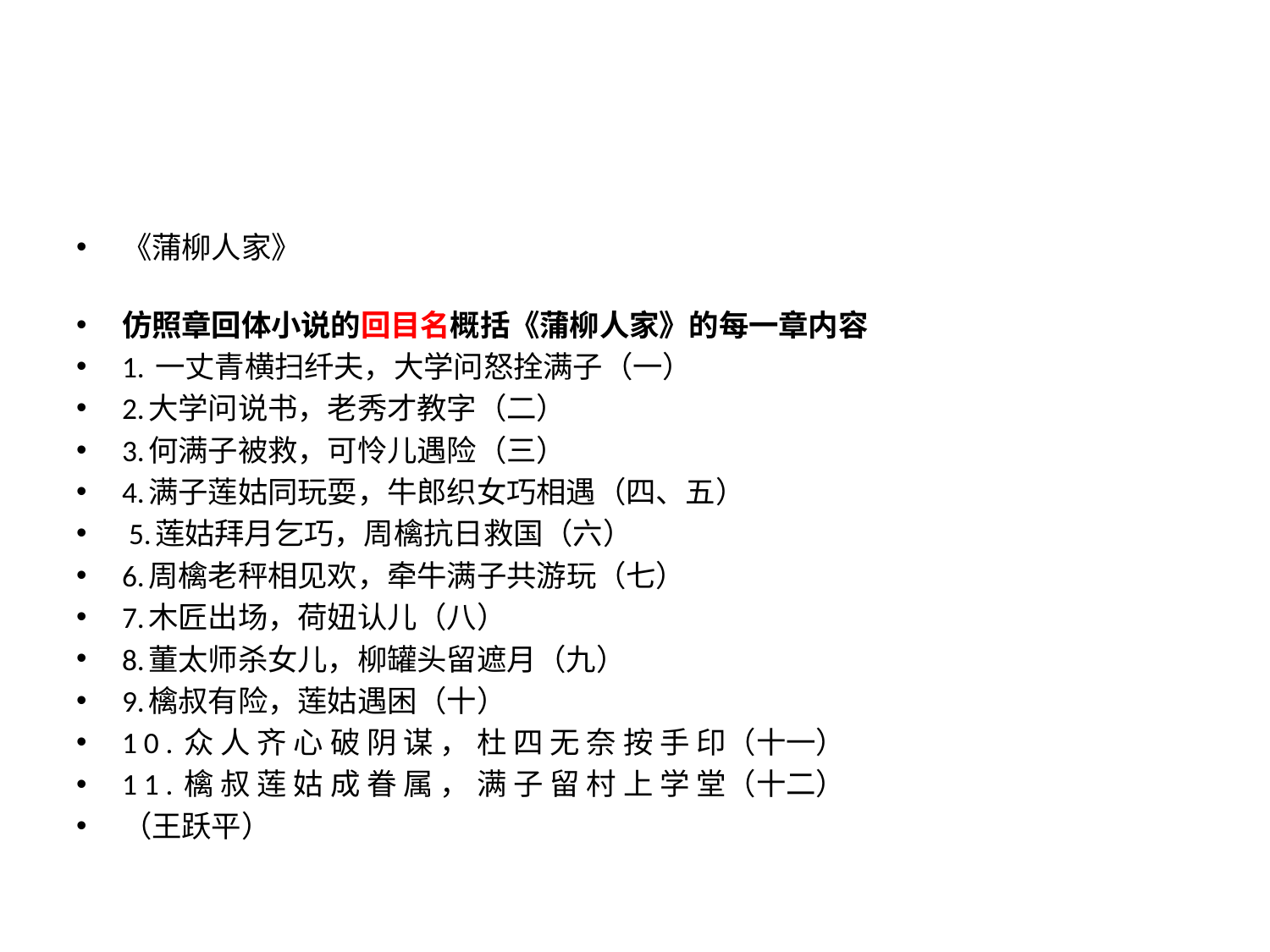

#
《蒲柳人家》
仿照章回体小说的回目名概括《蒲柳人家》的每一章内容
1. 一丈青横扫纤夫，大学问怒拴满子（一）
2.大学问说书，老秀才教字（二）
3.何满子被救，可怜儿遇险（三）
4.满子莲姑同玩耍，牛郎织女巧相遇（四、五）
 5.莲姑拜月乞巧，周檎抗日救国（六）
6.周檎老秤相见欢，牵牛满子共游玩（七）
7.木匠出场，荷妞认儿（八）
8.董太师杀女儿，柳罐头留遮月（九）
9.檎叔有险，莲姑遇困（十）
1 0 . 众 人 齐 心 破 阴 谋 ， 杜 四 无 奈 按 手 印（十一）
1 1 . 檎 叔 莲 姑 成 眷 属 ， 满 子 留 村 上 学 堂（十二）
（王跃平）